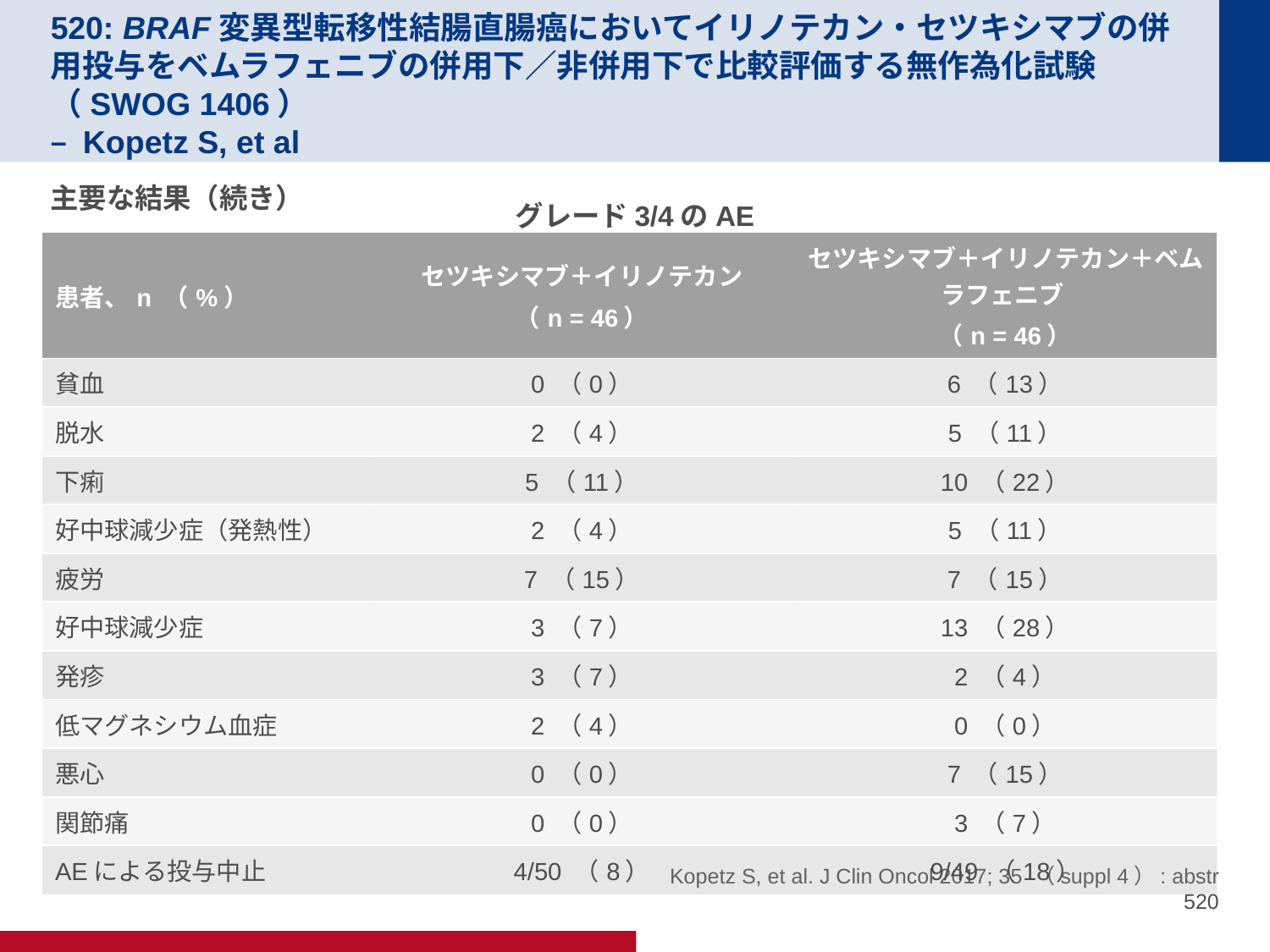

# 520: BRAF変異型転移性結腸直腸癌においてイリノテカン・セツキシマブの併用投与をベムラフェニブの併用下／非併用下で比較評価する無作為化試験（SWOG 1406） – Kopetz S, et al
主要な結果（続き）
グレード3/4のAE
| 患者、n （%） | セツキシマブ＋イリノテカン （n = 46） | セツキシマブ＋イリノテカン＋ベムラフェニブ （n = 46） |
| --- | --- | --- |
| 貧血 | 0 （0） | 6 （13） |
| 脱水 | 2 （4） | 5 （11） |
| 下痢 | 5 （11） | 10 （22） |
| 好中球減少症（発熱性） | 2 （4） | 5 （11） |
| 疲労 | 7 （15） | 7 （15） |
| 好中球減少症 | 3 （7） | 13 （28） |
| 発疹 | 3 （7） | 2 （4） |
| 低マグネシウム血症 | 2 （4） | 0 （0） |
| 悪心 | 0 （0） | 7 （15） |
| 関節痛 | 0 （0） | 3 （7） |
| AEによる投与中止 | 4/50 （8） | 9/49 （18） |
Kopetz S, et al. J Clin Oncol 2017; 35 （suppl 4）: abstr 520